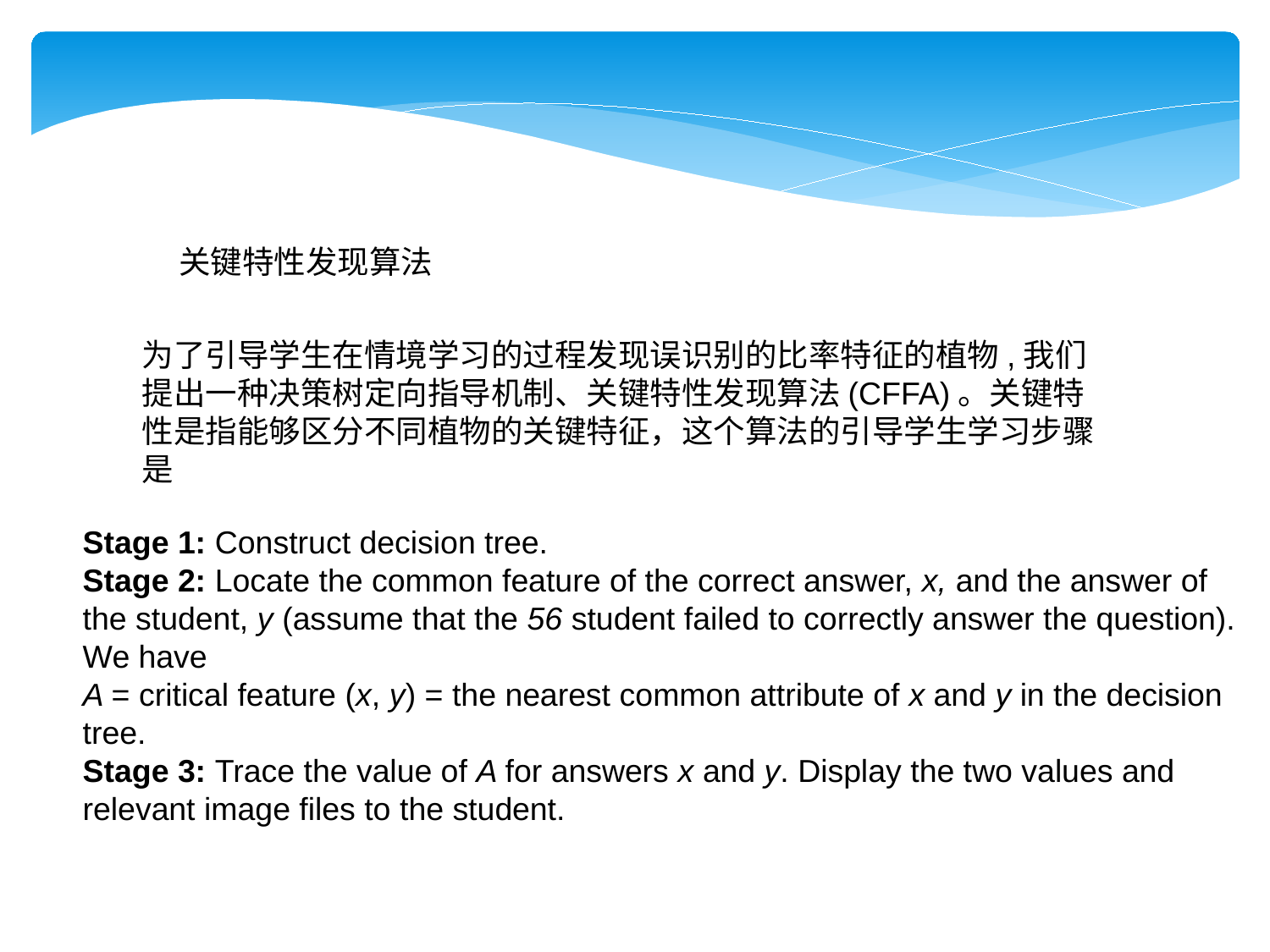

关键特性发现算法
为了引导学生在情境学习的过程发现误识别的比率特征的植物,我们提出一种决策树定向指导机制、关键特性发现算法(CFFA)。关键特性是指能够区分不同植物的关键特征，这个算法的引导学生学习步骤是
Stage 1: Construct decision tree.
Stage 2: Locate the common feature of the correct answer, x, and the answer of the student, y (assume that the 56 student failed to correctly answer the question). We have
A = critical feature (x, y) = the nearest common attribute of x and y in the decision tree.
Stage 3: Trace the value of A for answers x and y. Display the two values and relevant image files to the student.